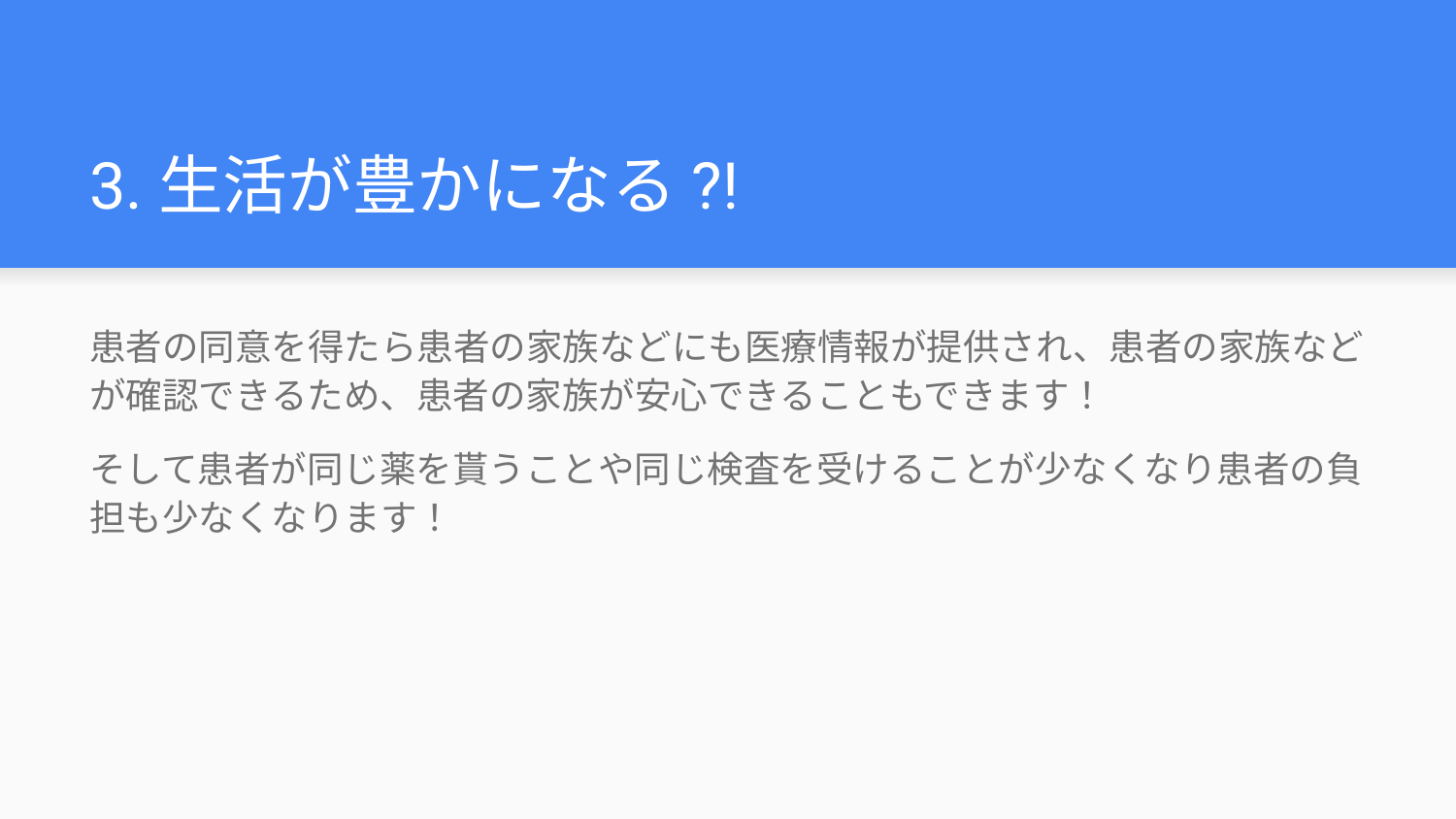

# 3.生活が豊かになる?!
患者の同意を得たら患者の家族などにも医療情報が提供され、患者の家族などが確認できるため、患者の家族が安心できることもできます！
そして患者が同じ薬を貰うことや同じ検査を受けることが少なくなり患者の負担も少なくなります！